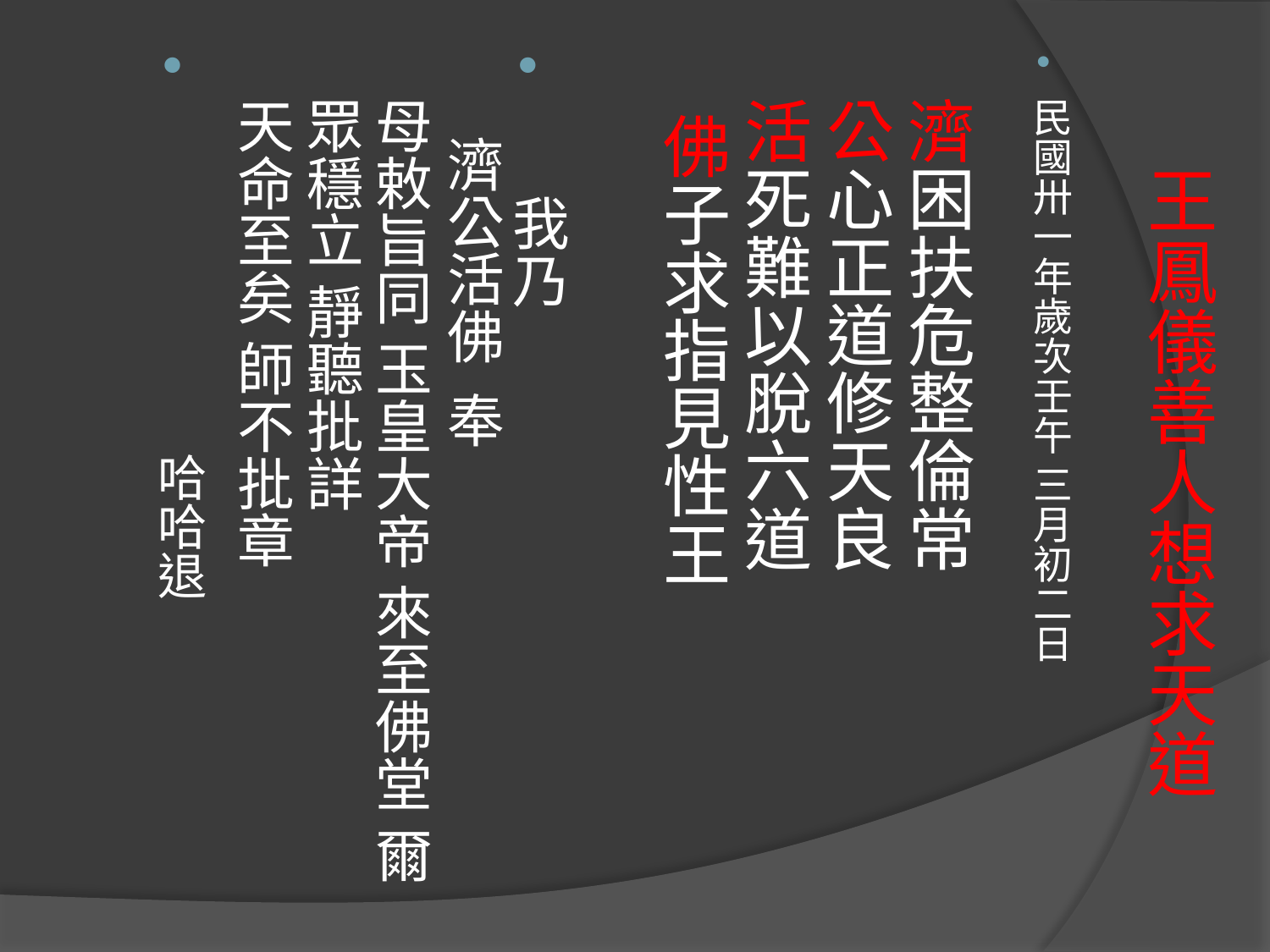

民國卅一年歲次壬午 三月初二日
濟困扶危整倫常　                 公心正道修天良
活死難以脫六道　                   佛子求指見性王
       我乃
   濟公活佛  奉
母敕旨同 玉皇大帝 來至佛堂 爾眾穩立 靜聽批詳
天命至矣 師不批章
                           哈哈退
# 王鳳儀善人想求天道